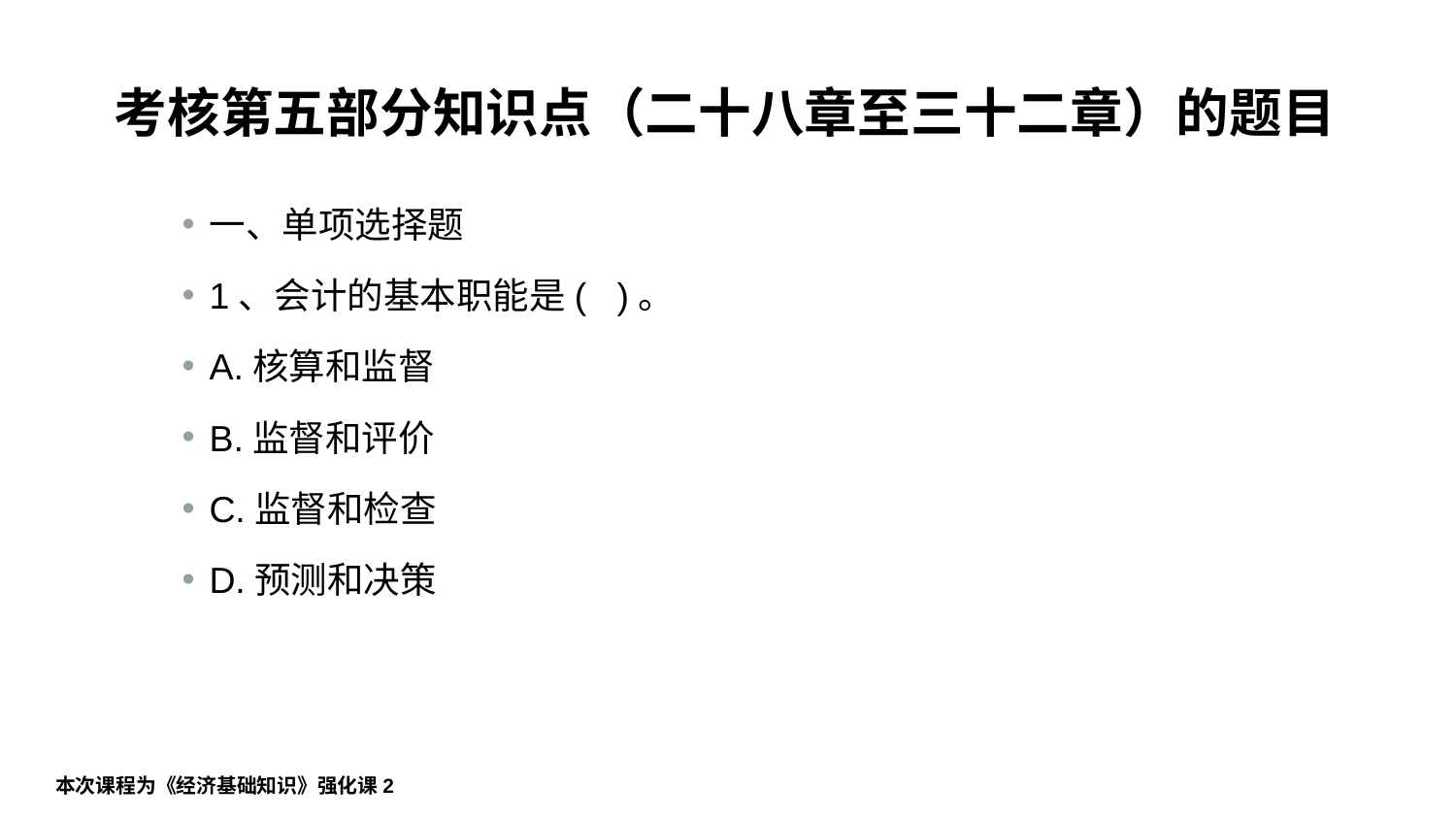

# 考核第五部分知识点（二十八章至三十二章）的题目
一、单项选择题
1、会计的基本职能是(   )。
A.核算和监督
B.监督和评价
C.监督和检查
D.预测和决策